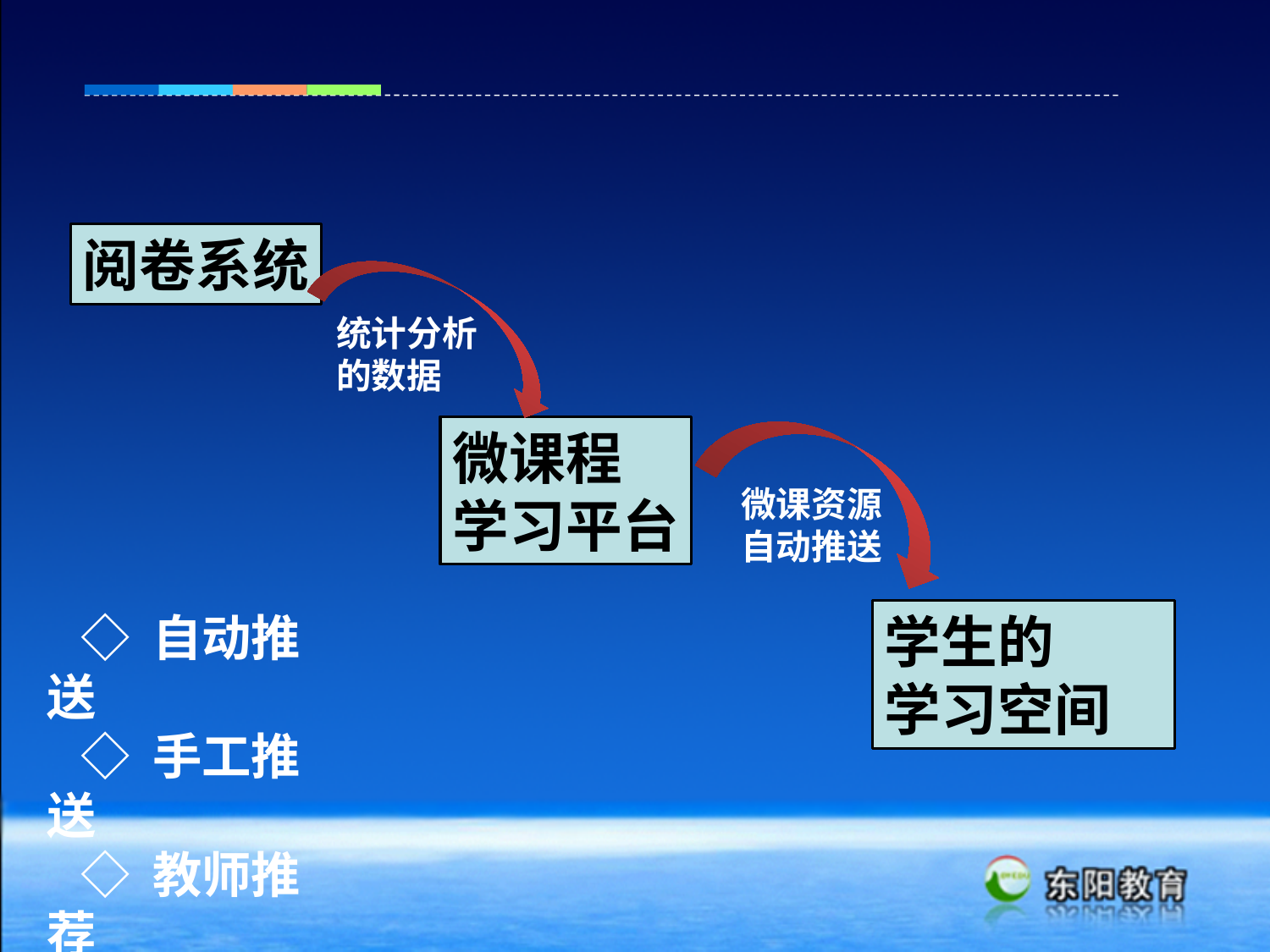

阅卷系统

统计分析
的数据
微课程
学习平台

微课资源
自动推送
学生的
学习空间
   ◇ 自动推送
   ◇ 手工推送
   ◇ 教师推荐